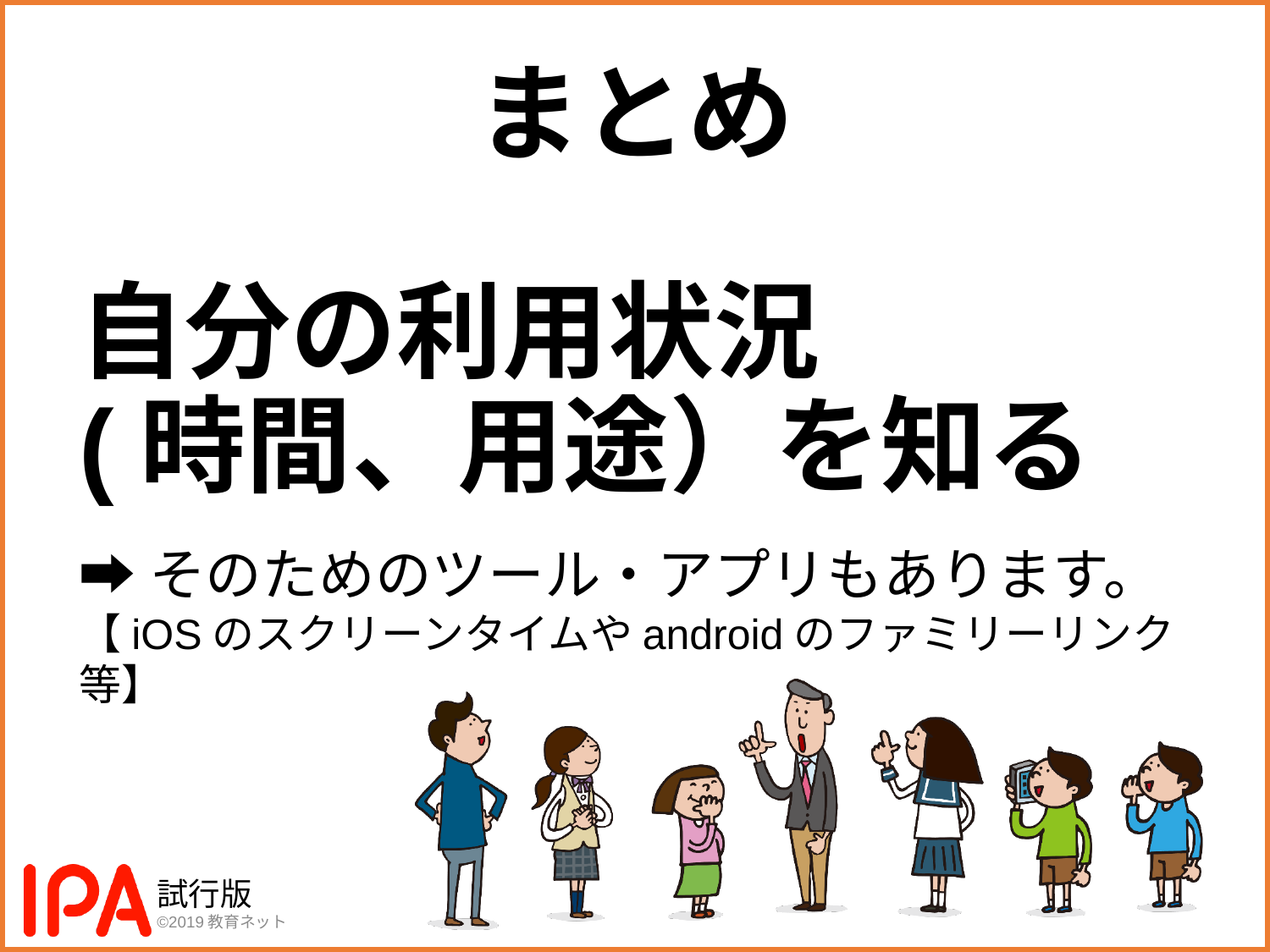

# まとめ
自分の利用状況
(時間、用途）を知る
➡そのためのツール・アプリもあります。
【iOSのスクリーンタイムやandroidのファミリーリンク等】